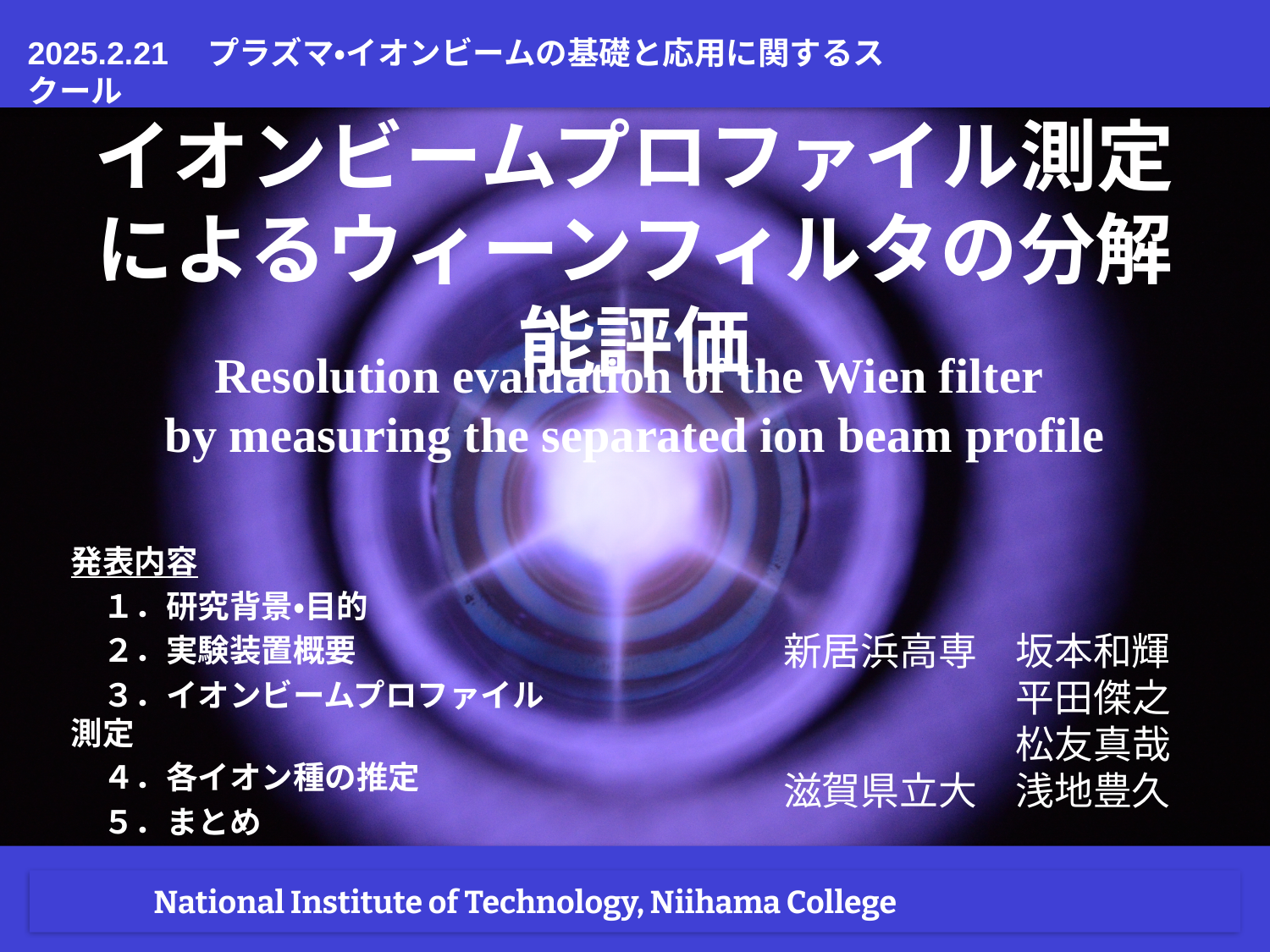

2025.2.21　プラズマ・イオンビームの基礎と応用に関するスクール
# イオンビームプロファイル測定によるウィーンフィルタの分解能評価
Resolution evaluation of the Wien filter
by measuring the separated ion beam profile
発表内容
　１．研究背景・目的
　２．実験装置概要
　３．イオンビームプロファイル測定
　４．各イオン種の推定
　５．まとめ
新居浜高専　坂本和輝
平田傑之
松友真哉
滋賀県立大　浅地豊久

National Institute of Technology, Niihama College